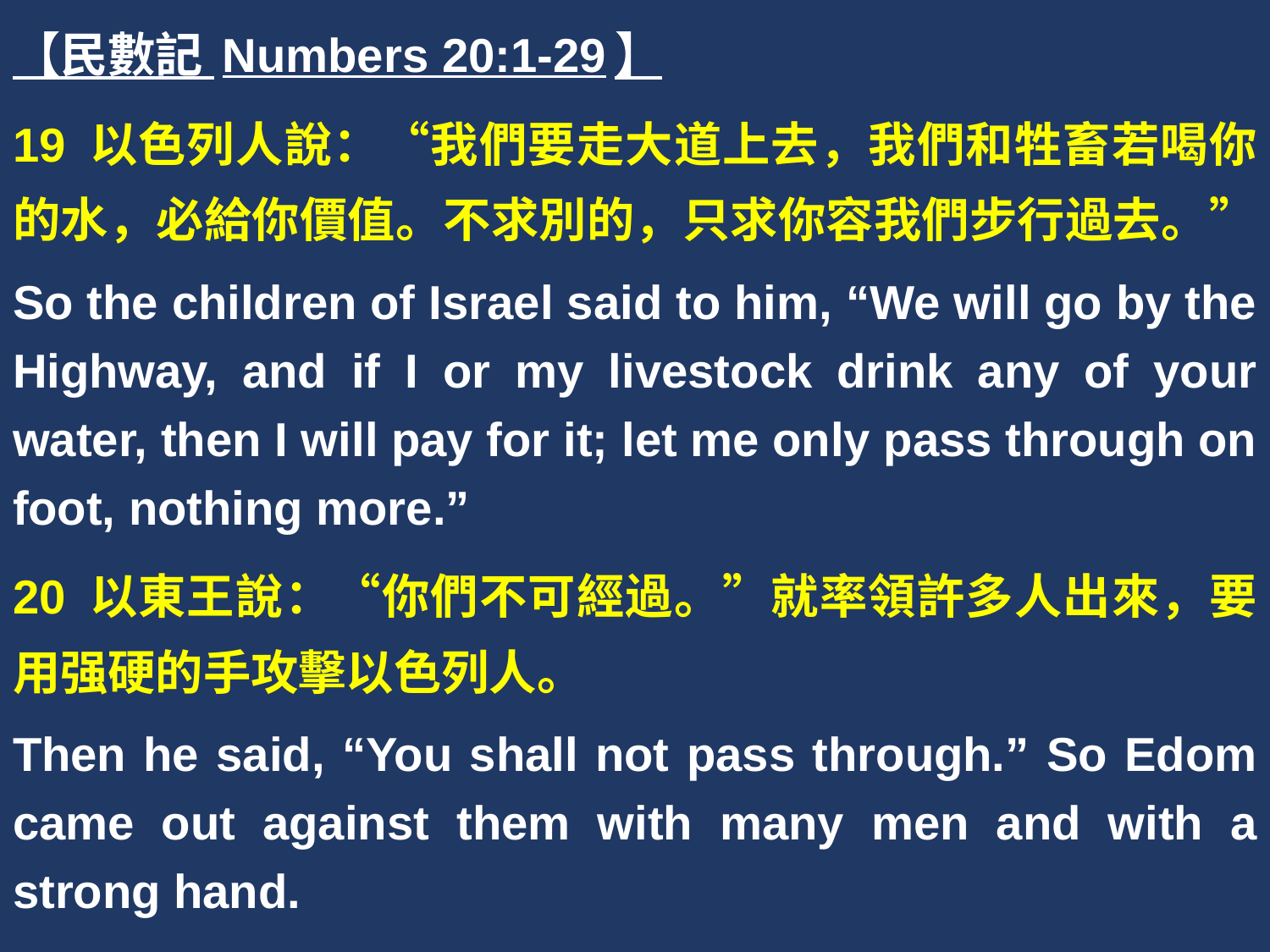

【民數記 Numbers 20:1-29】
19 以色列人說：“我們要走大道上去，我們和牲畜若喝你的水，必給你價值。不求別的，只求你容我們步行過去。”
So the children of Israel said to him, “We will go by the Highway, and if I or my livestock drink any of your water, then I will pay for it; let me only pass through on foot, nothing more.”
20 以東王說：“你們不可經過。”就率領許多人出來，要用强硬的手攻擊以色列人。
Then he said, “You shall not pass through.” So Edom came out against them with many men and with a strong hand.